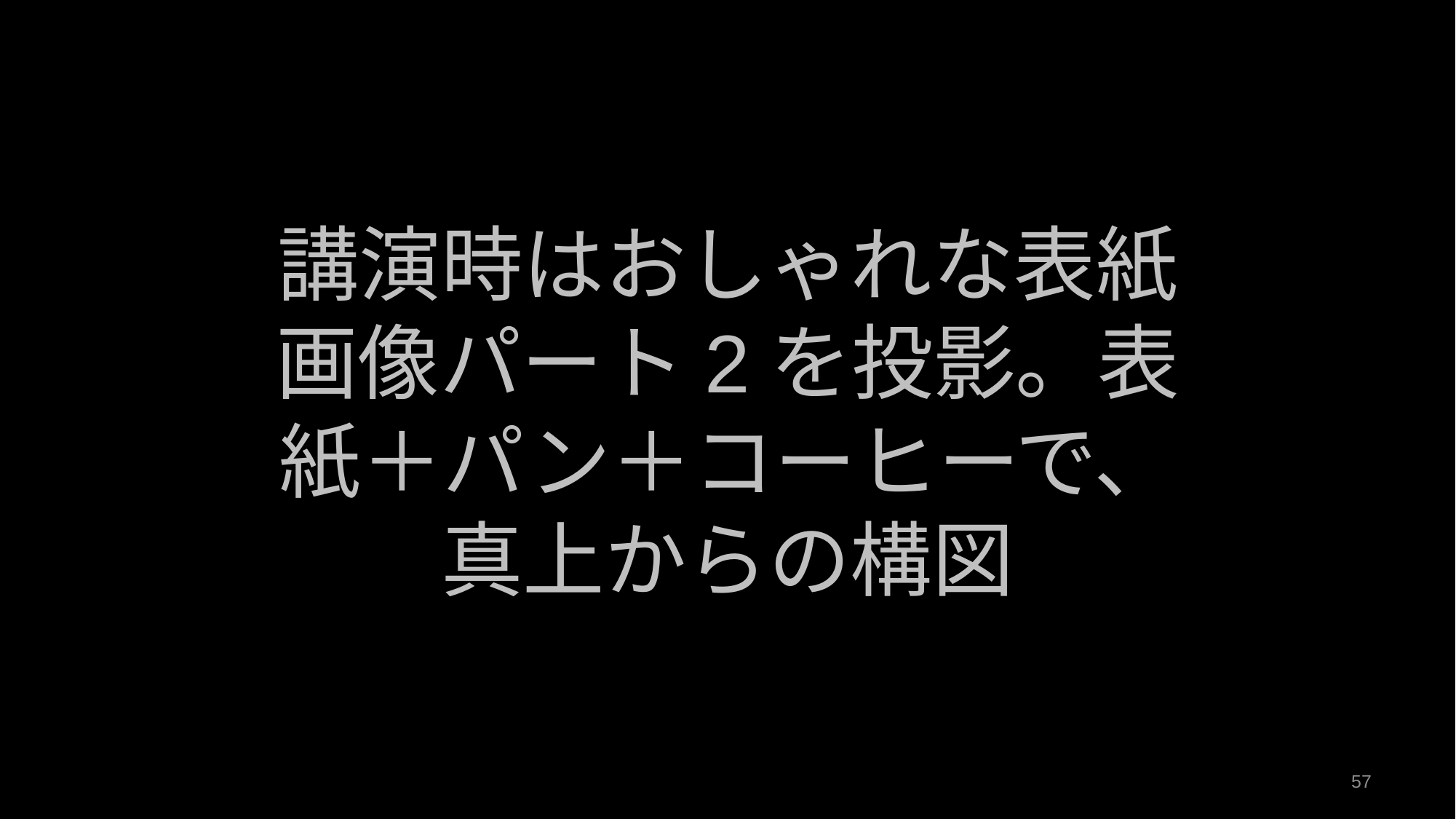

#
講演時はおしゃれな表紙画像パート2を投影。表紙＋パン＋コーヒーで、真上からの構図
57